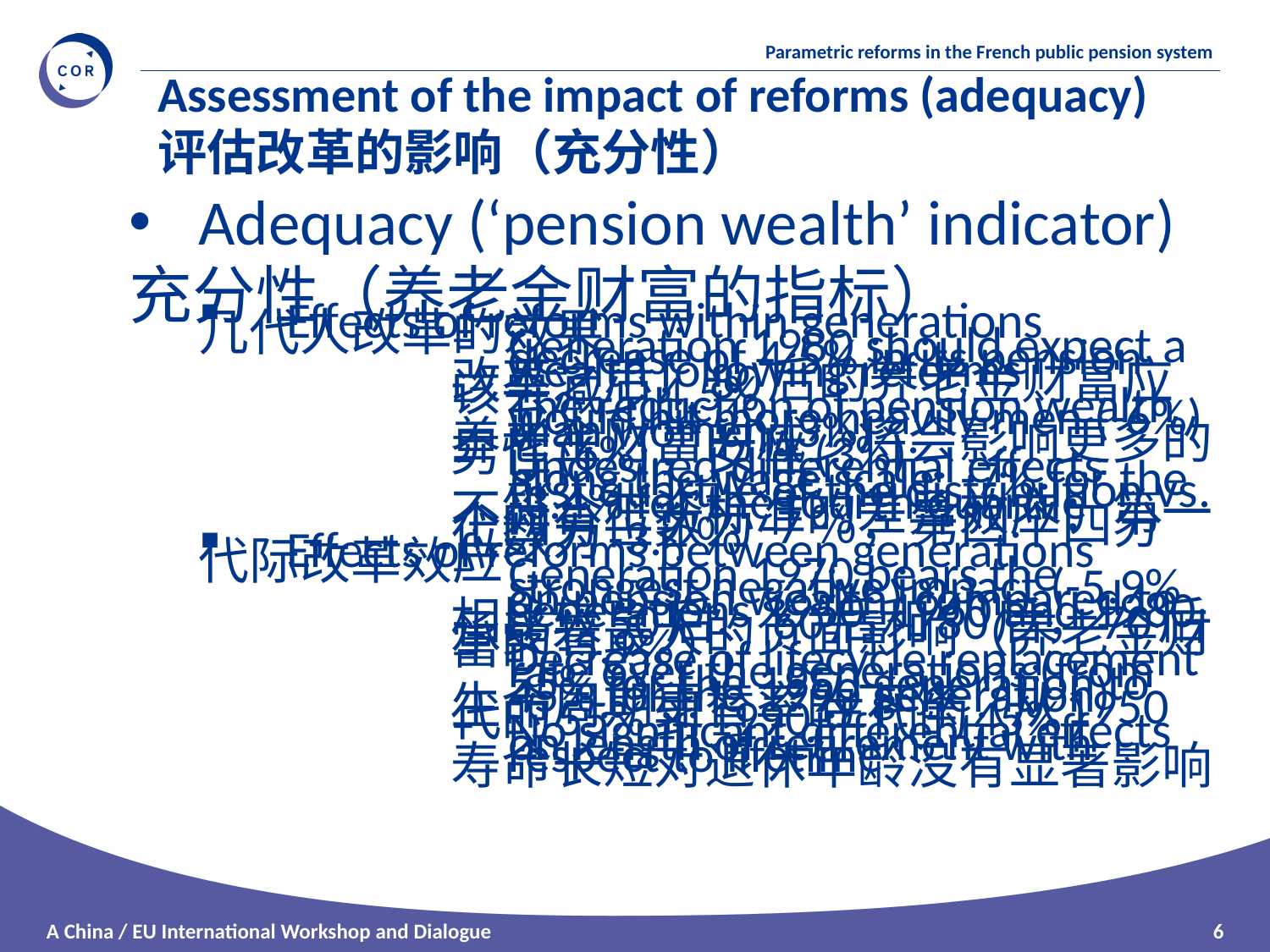

Assessment of the impact of reforms (adequacy)
评估改革的影响（充分性）
Adequacy (‘pension wealth’ indicator)
充分性（养老金财富的指标）
Effects of reforms within generations
几代人改革的效果
Generation 1980 should expect a decrease of 4.5% in its pension wealth following reforms
改革之后，80后的养老金财富应该会减少4.5%
The reduction of pension wealth would hit more heavily men (-6%) than women (3%)
养老金财富的减少将会影响更多的男性(6%)，女性(3%)
Undesired differential effects along the wage scale: -7% for the first quartile of the distribution vs. -3.4% for the fourth quartile
不符合工资标准的差异效应：第一个四分位数为-7％，第四个四分位数为-3.4％
Effects of reforms between generations
代际改革效应
Generation 1970 bears the strongest negative impact (-5.9% on pension wealth) compared to generations 1950, 1960 and 1980
相比较50后、60后和80后，70后承受着最大的负面影响（养老金财富的-5.9%）
Decrease of lifecycle replacement rate over the generations (from 55% for the 1950 generation to 45% for the 1990 generation)
生命周期更替率的下降（从1950代的55%到1990年代的45%）
No significant differential effects on length of retirement with respect to lifetime
寿命长短对退休年龄没有显著影响